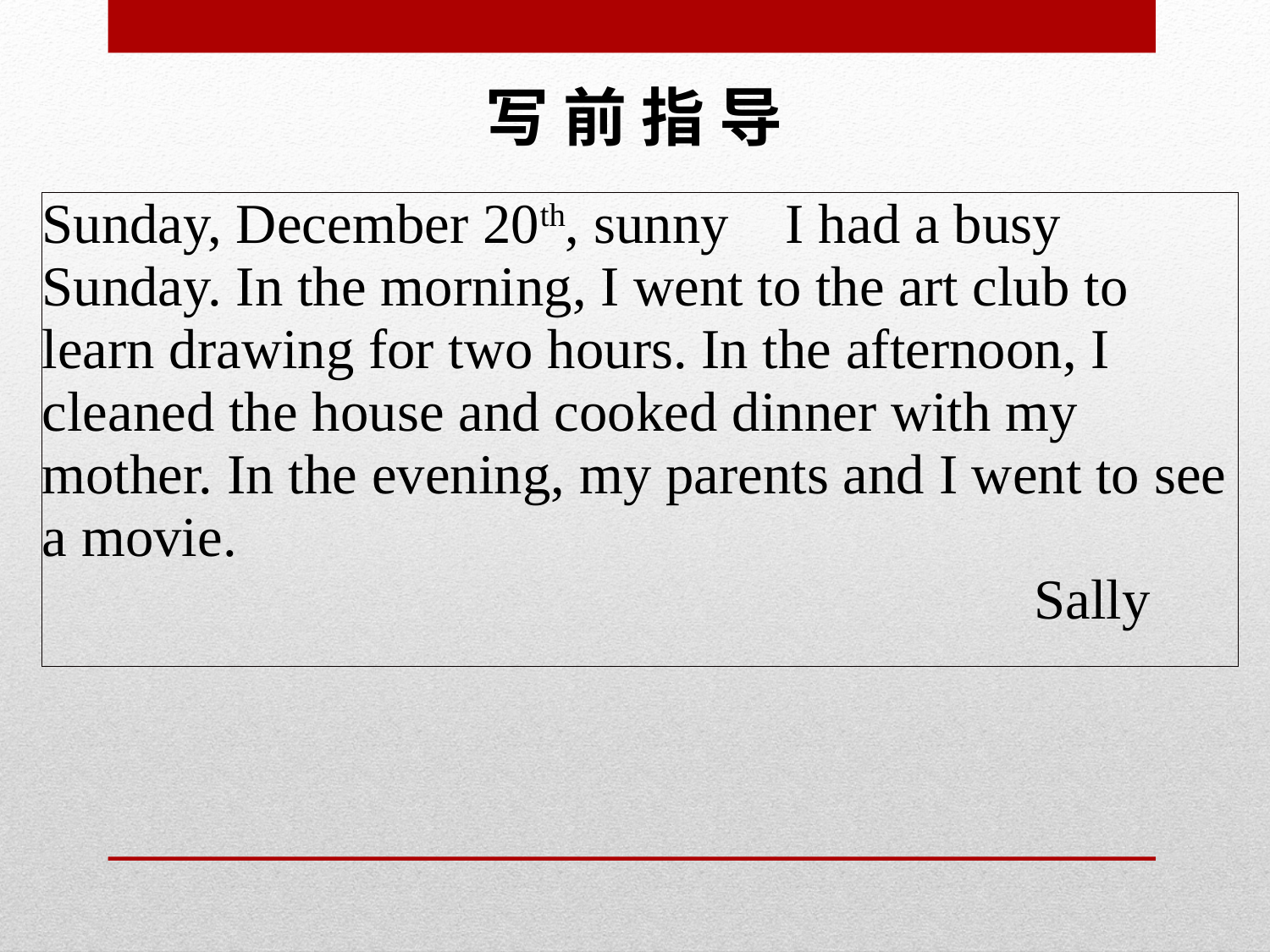

写 前 指 导
| Sunday, December 20th, sunny I had a busy Sunday. In the morning, I went to the art club to learn drawing for two hours. In the afternoon, I cleaned the house and cooked dinner with my mother. In the evening, my parents and I went to see a movie. Sally |
| --- |